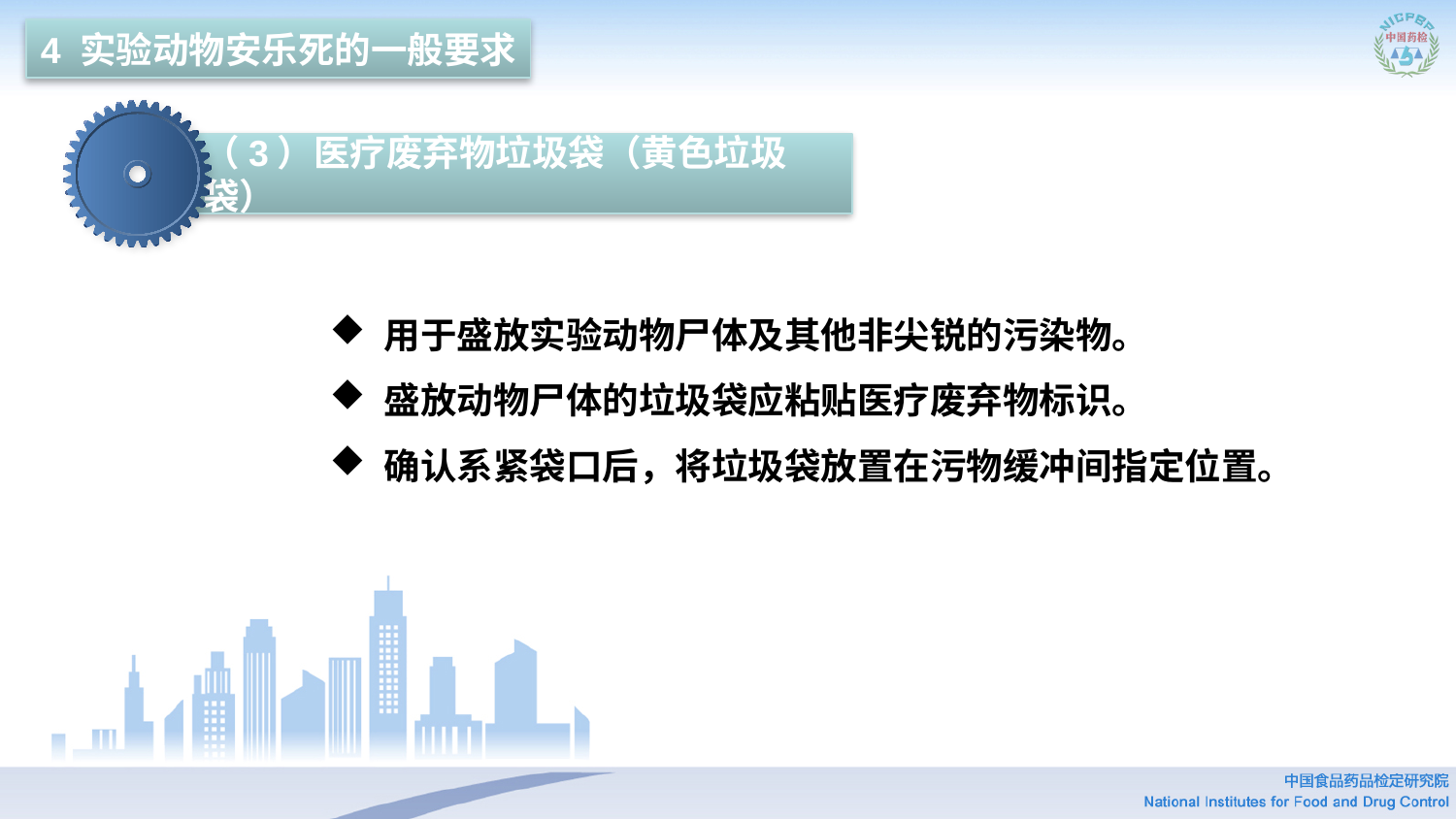

4 实验动物安乐死的一般要求

（3）医疗废弃物垃圾袋（黄色垃圾袋）
用于盛放实验动物尸体及其他非尖锐的污染物。
盛放动物尸体的垃圾袋应粘贴医疗废弃物标识。
确认系紧袋口后，将垃圾袋放置在污物缓冲间指定位置。